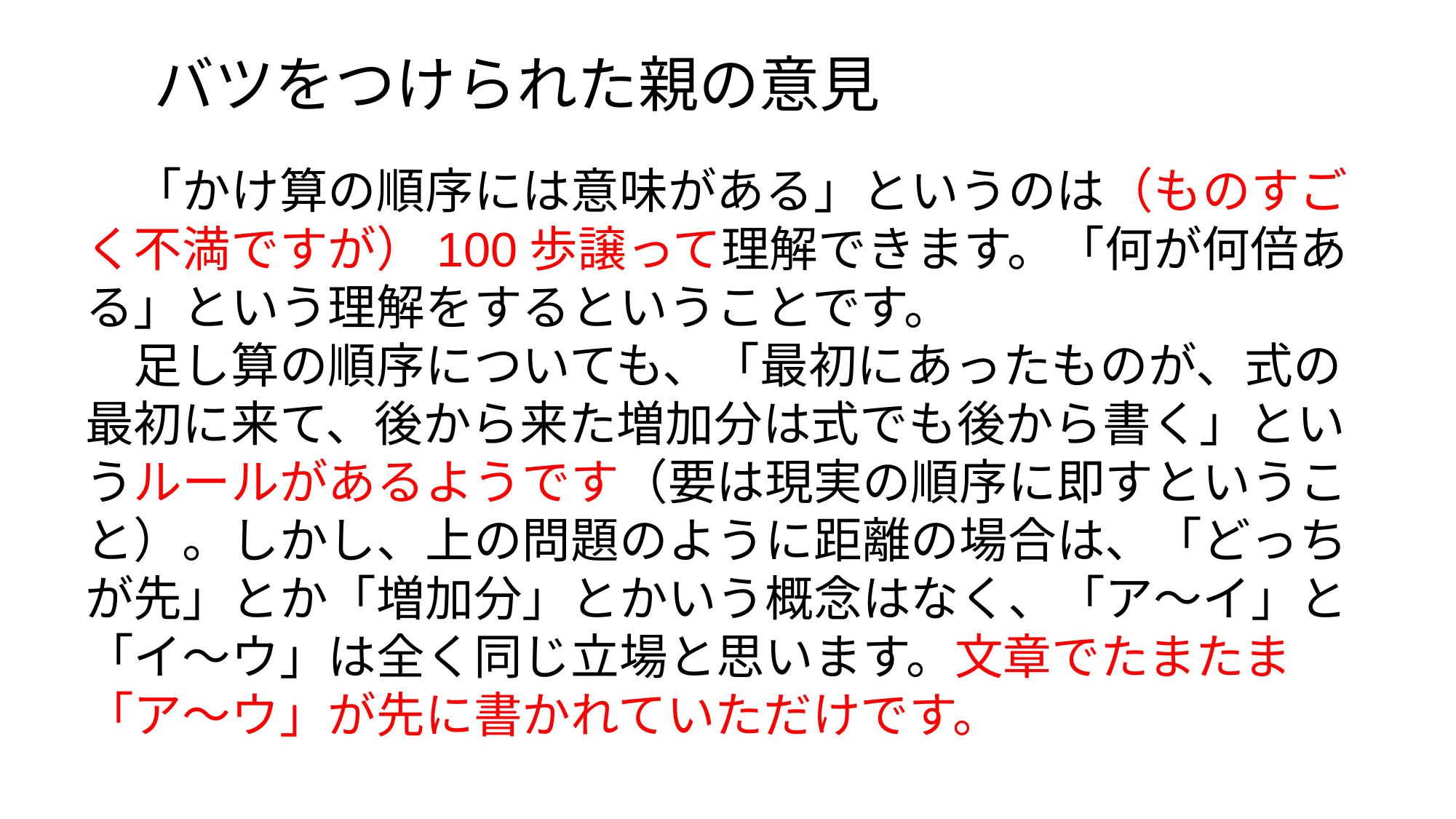

バツをつけられた親の意見
　「かけ算の順序には意味がある」というのは（ものすごく不満ですが）100歩譲って理解できます。「何が何倍ある」という理解をするということです。
　足し算の順序についても、「最初にあったものが、式の最初に来て、後から来た増加分は式でも後から書く」というルールがあるようです（要は現実の順序に即すということ）。しかし、上の問題のように距離の場合は、「どっちが先」とか「増加分」とかいう概念はなく、「ア～イ」と「イ～ウ」は全く同じ立場と思います。文章でたまたま「ア～ウ」が先に書かれていただけです。